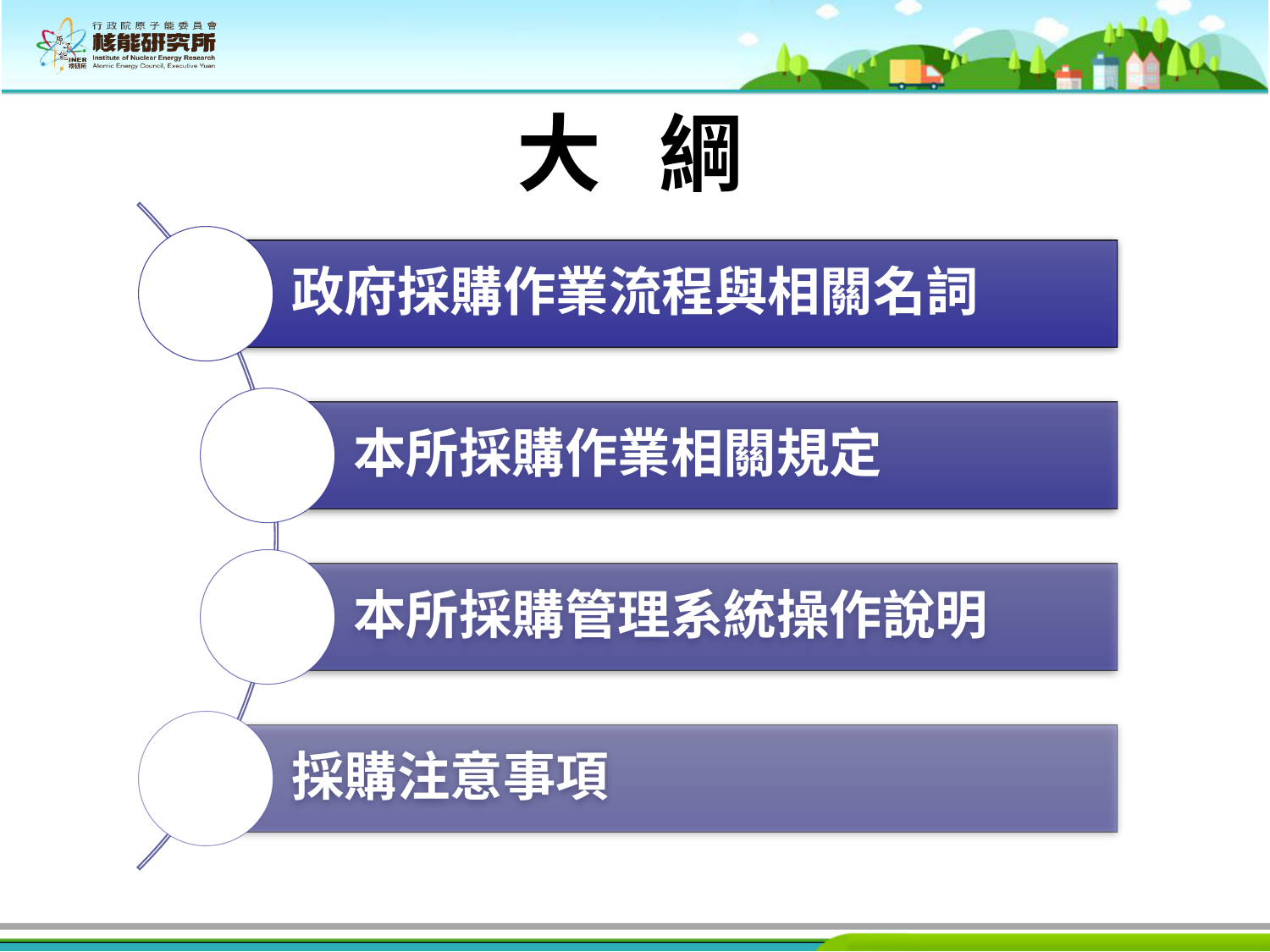

# 大   綱

政府採購作業流程與相關名詞
本所採購作業相關規定
本所採購管理系統操作說明
採購注意事項